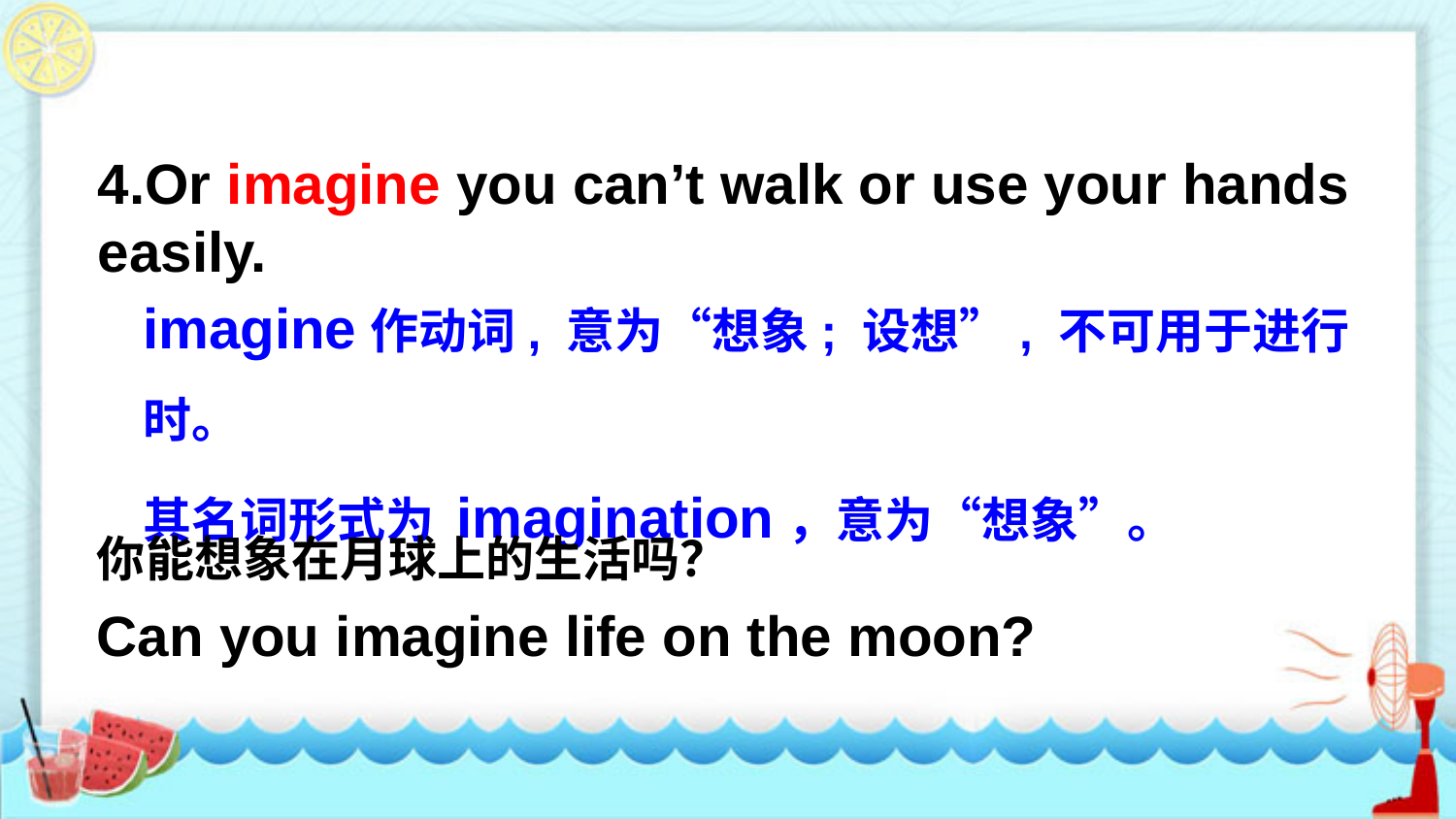

4.Or imagine you can’t walk or use your hands easily.
imagine作动词, 意为“想象; 设想”, 不可用于进行时。
其名词形式为 imagination，意为“想象”。
你能想象在月球上的生活吗？
Can you imagine life on the moon?